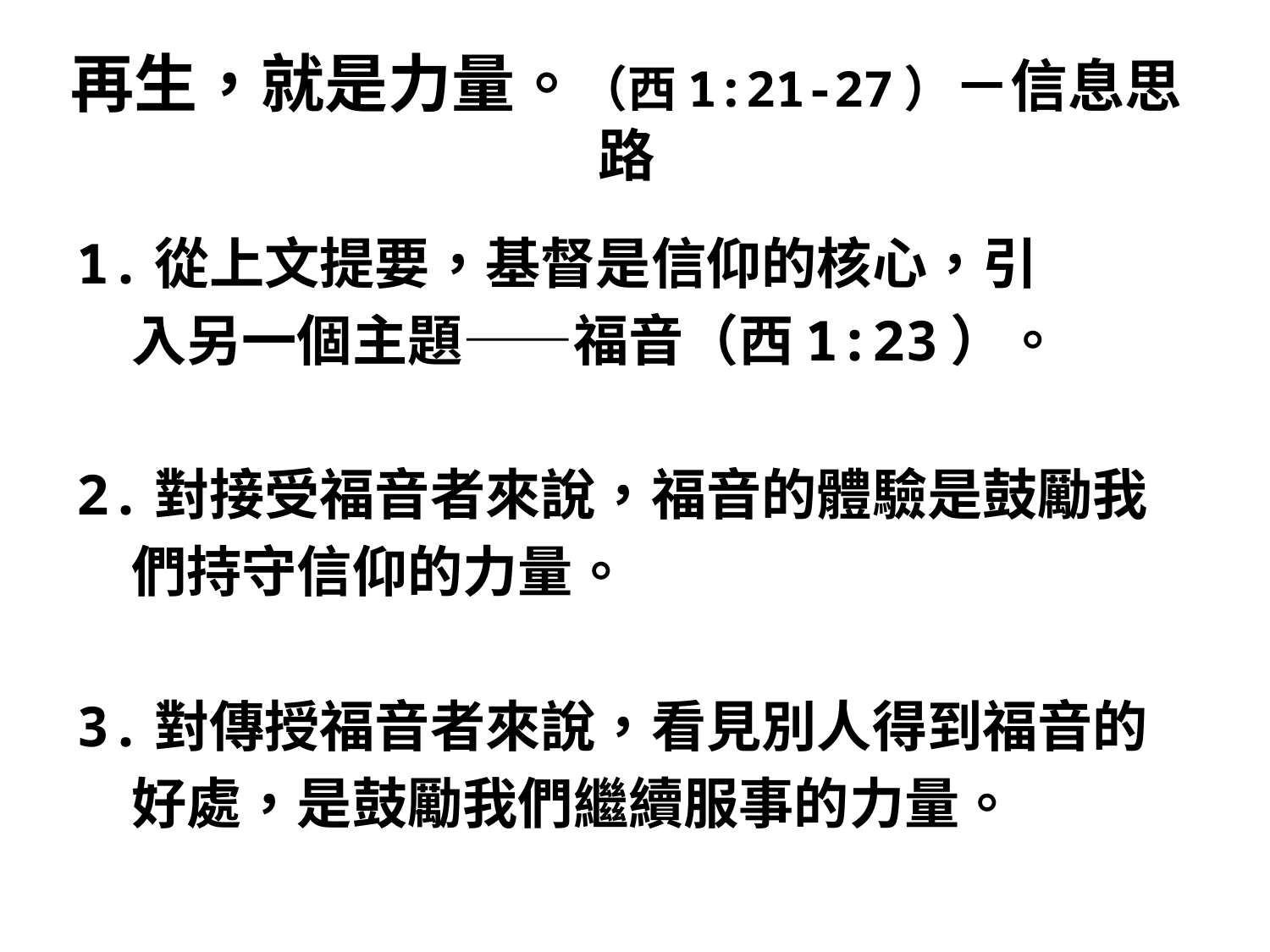

# 再生，就是力量。（西1:21-27）－信息思路
1.從上文提要，基督是信仰的核心，引
　入另一個主題——福音（西1:23）。

2.對接受福音者來說，福音的體驗是鼓勵我
　們持守信仰的力量。

3.對傳授福音者來說，看見別人得到福音的
　好處，是鼓勵我們繼續服事的力量。